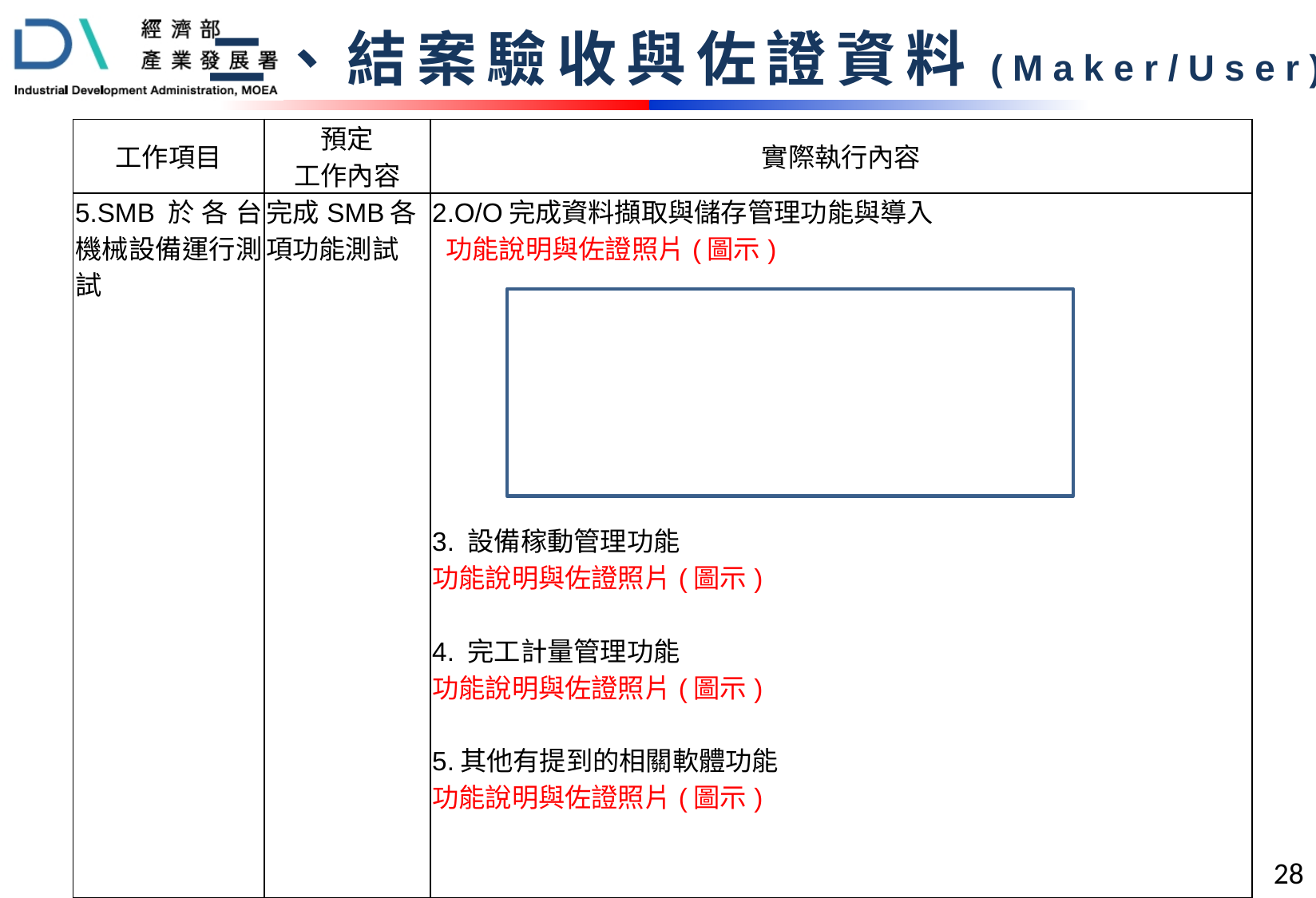

二、結案驗收與佐證資料(Maker/User)

| 工作項目 | 預定 工作內容 | 實際執行內容 |
| --- | --- | --- |
| 5.SMB於各台機械設備運行測試 | 完成SMB各項功能測試 | 2.O/O完成資料擷取與儲存管理功能與導入 功能說明與佐證照片(圖示) 3. 設備稼動管理功能 功能說明與佐證照片(圖示) 4. 完工計量管理功能 功能說明與佐證照片(圖示) 5.其他有提到的相關軟體功能 功能說明與佐證照片(圖示) |